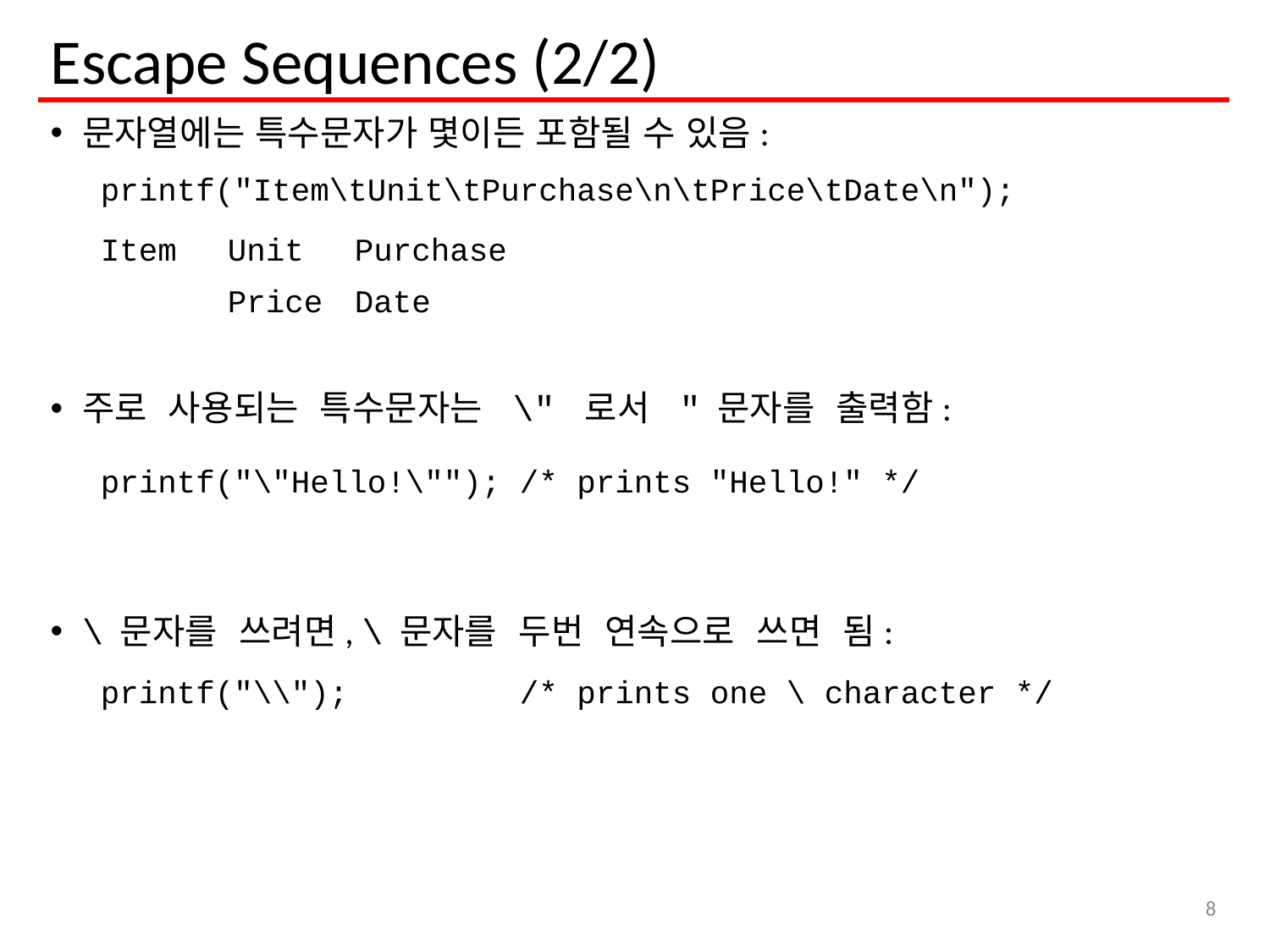

# Escape Sequences (2/2)
문자열에는 특수문자가 몇이든 포함될 수 있음:

주로 사용되는 특수문자는 \" 로서 " 문자를 출력함:

\ 문자를 쓰려면, \ 문자를 두번 연속으로 쓰면 됨:

printf("Item\tUnit\tPurchase\n\tPrice\tDate\n");
Item	Unit	Purchase
	Price	Date

printf("\"Hello!\""); /* prints "Hello!" */
printf("\\");         /* prints one \ character */
8